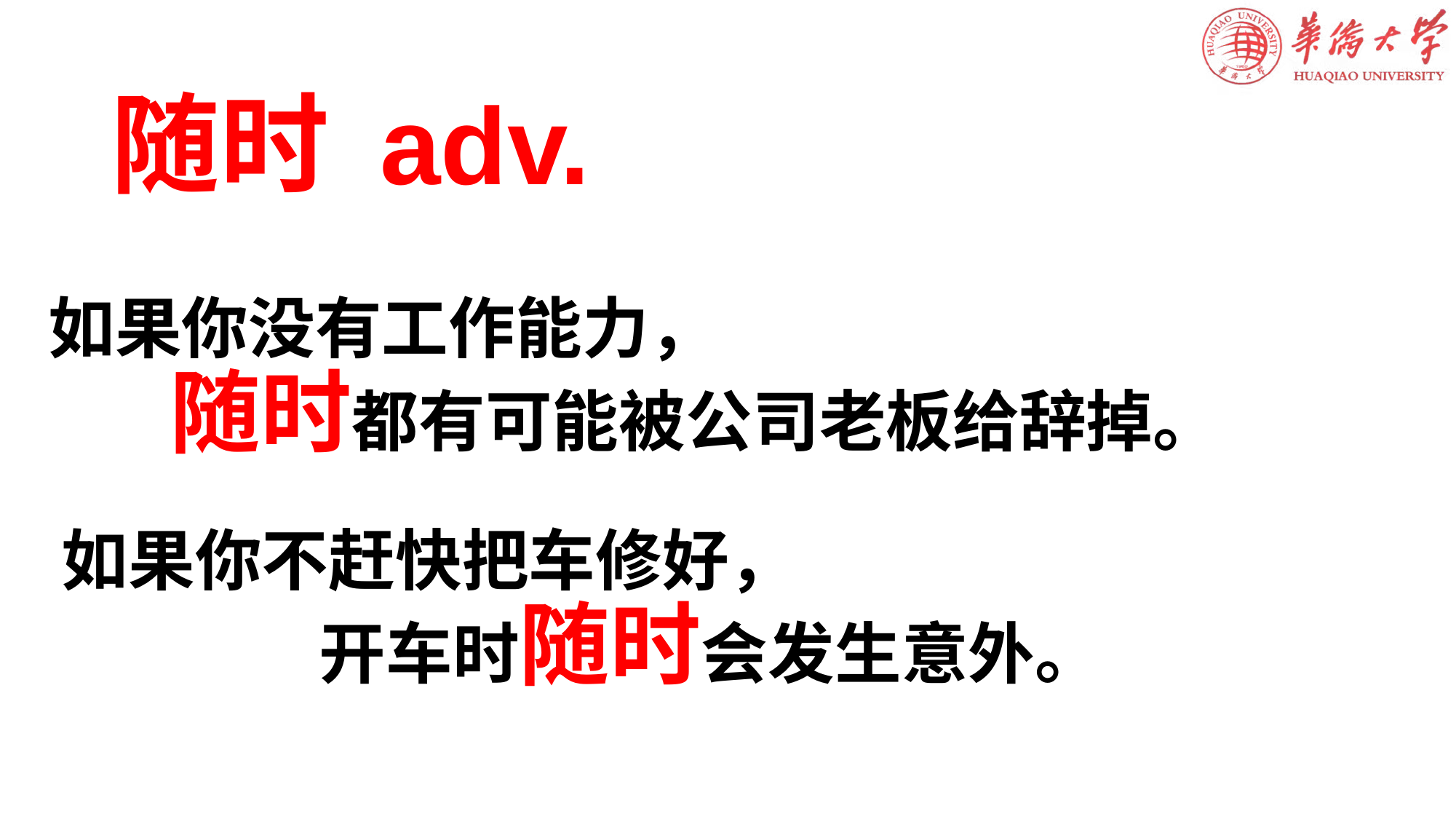

# 随时 adv.
如果你没有工作能力，
       随时都有可能被公司老板给辞掉。
如果你不赶快把车修好，
                开车时随时会发生意外。